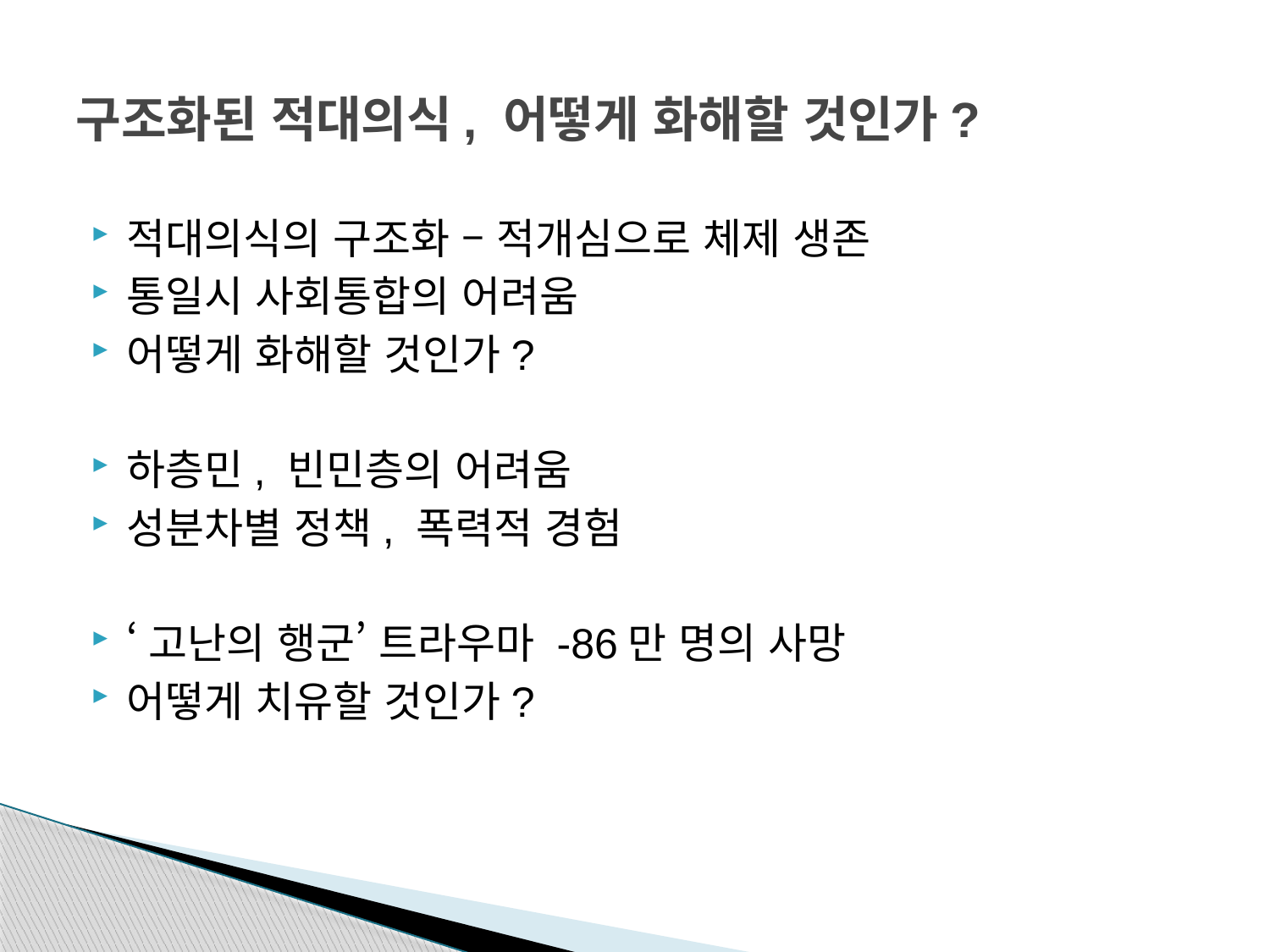

# 구조화된 적대의식, 어떻게 화해할 것인가?
적대의식의 구조화 – 적개심으로 체제 생존
통일시 사회통합의 어려움
어떻게 화해할 것인가?

하층민, 빈민층의 어려움
성분차별 정책, 폭력적 경험

‘고난의 행군’ 트라우마 -86만 명의 사망
어떻게 치유할 것인가?